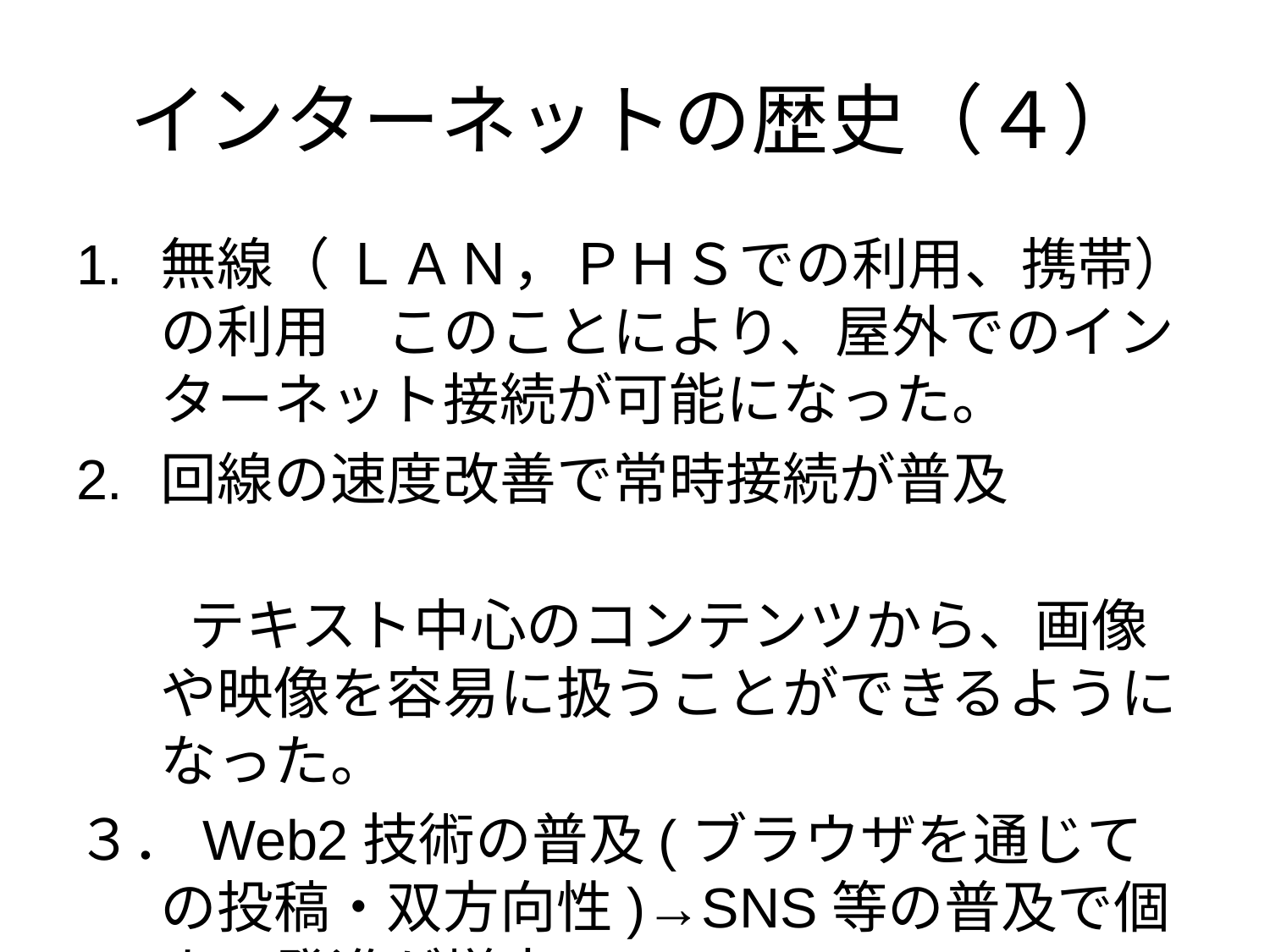

# インターネットの歴史（４）
無線（ ＬＡＮ，ＰＨＳでの利用、携帯）の利用　このことにより、屋外でのインターネット接続が可能になった。
回線の速度改善で常時接続が普及
　　テキスト中心のコンテンツから、画像や映像を容易に扱うことができるようになった。
３．Web2技術の普及(ブラウザを通じての投稿・双方向性)→SNS等の普及で個人の発進が増大